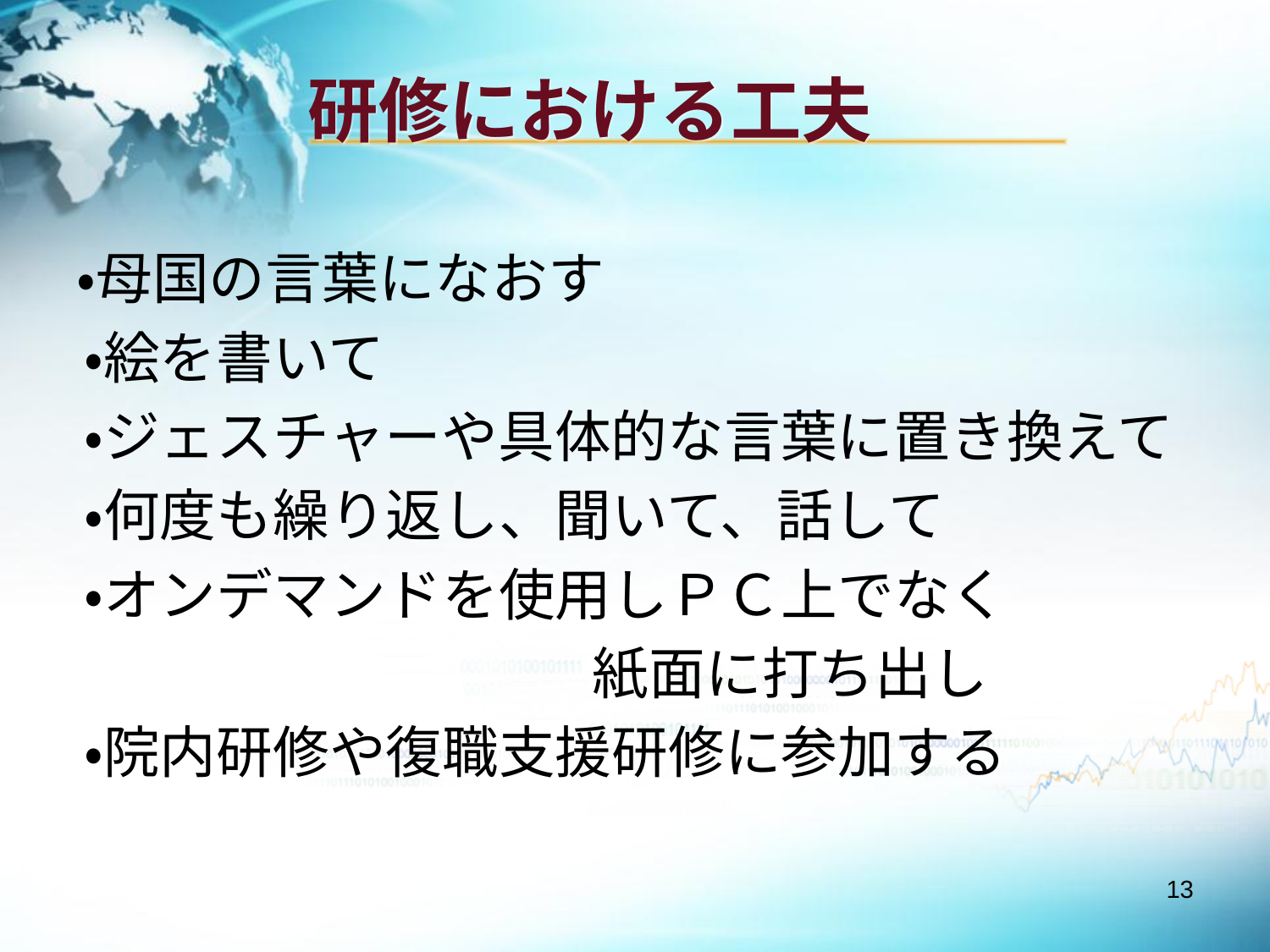

# 研修における工夫

　・母国の言葉になおす
　・絵を書いて
　・ジェスチャーや具体的な言葉に置き換えて
　・何度も繰り返し、聞いて、話して
　・オンデマンドを使用しＰＣ上でなく
　　　　　　　　　　紙面に打ち出し
　・院内研修や復職支援研修に参加する

13